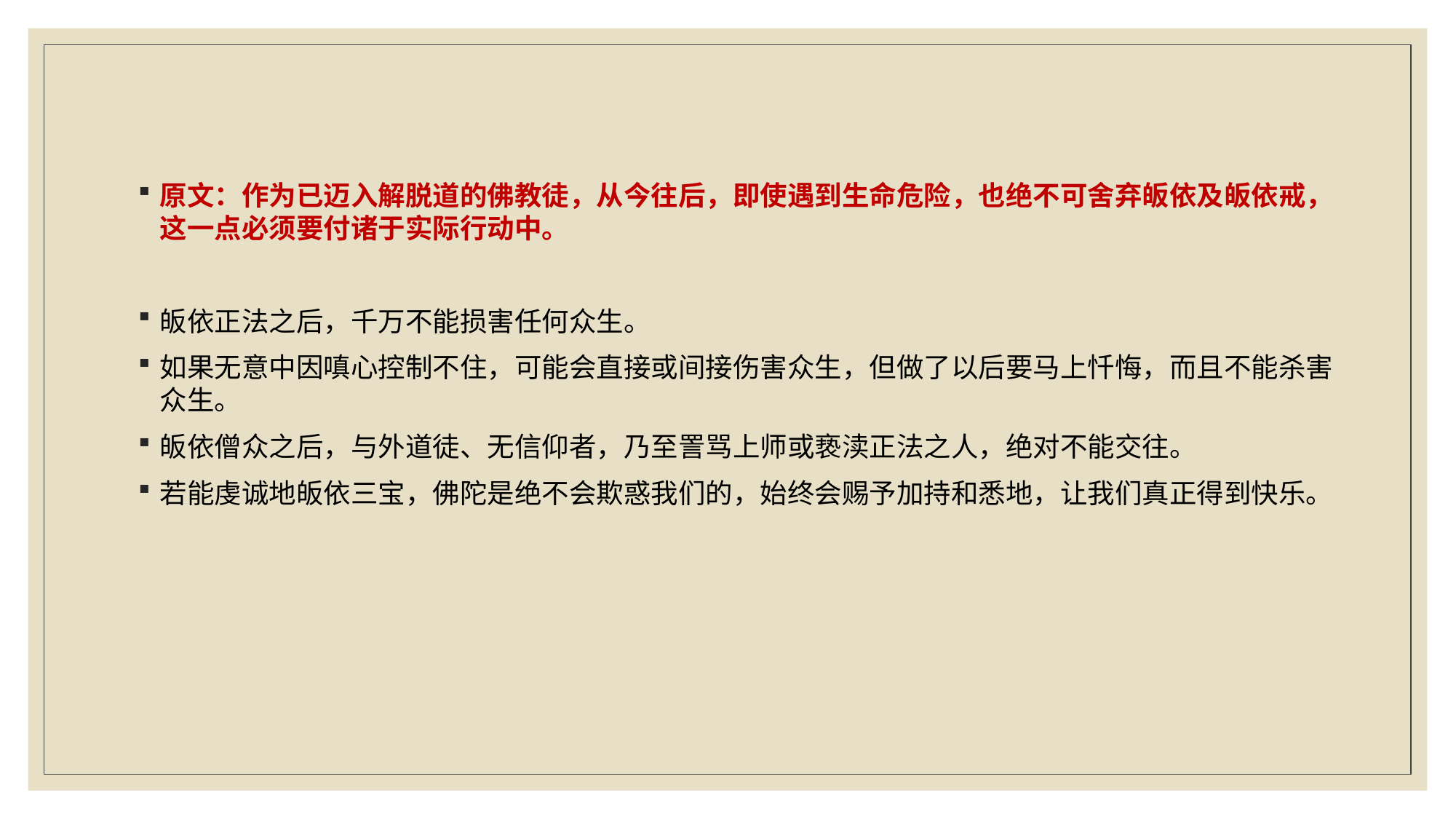

#
原文：作为已迈入解脱道的佛教徒，从今往后，即使遇到生命危险，也绝不可舍弃皈依及皈依戒，这一点必须要付诸于实际行动中。

皈依正法之后，千万不能损害任何众生。
如果无意中因嗔心控制不住，可能会直接或间接伤害众生，但做了以后要马上忏悔，而且不能杀害众生。
皈依僧众之后，与外道徒、无信仰者，乃至詈骂上师或亵渎正法之人，绝对不能交往。
若能虔诚地皈依三宝，佛陀是绝不会欺惑我们的，始终会赐予加持和悉地，让我们真正得到快乐。